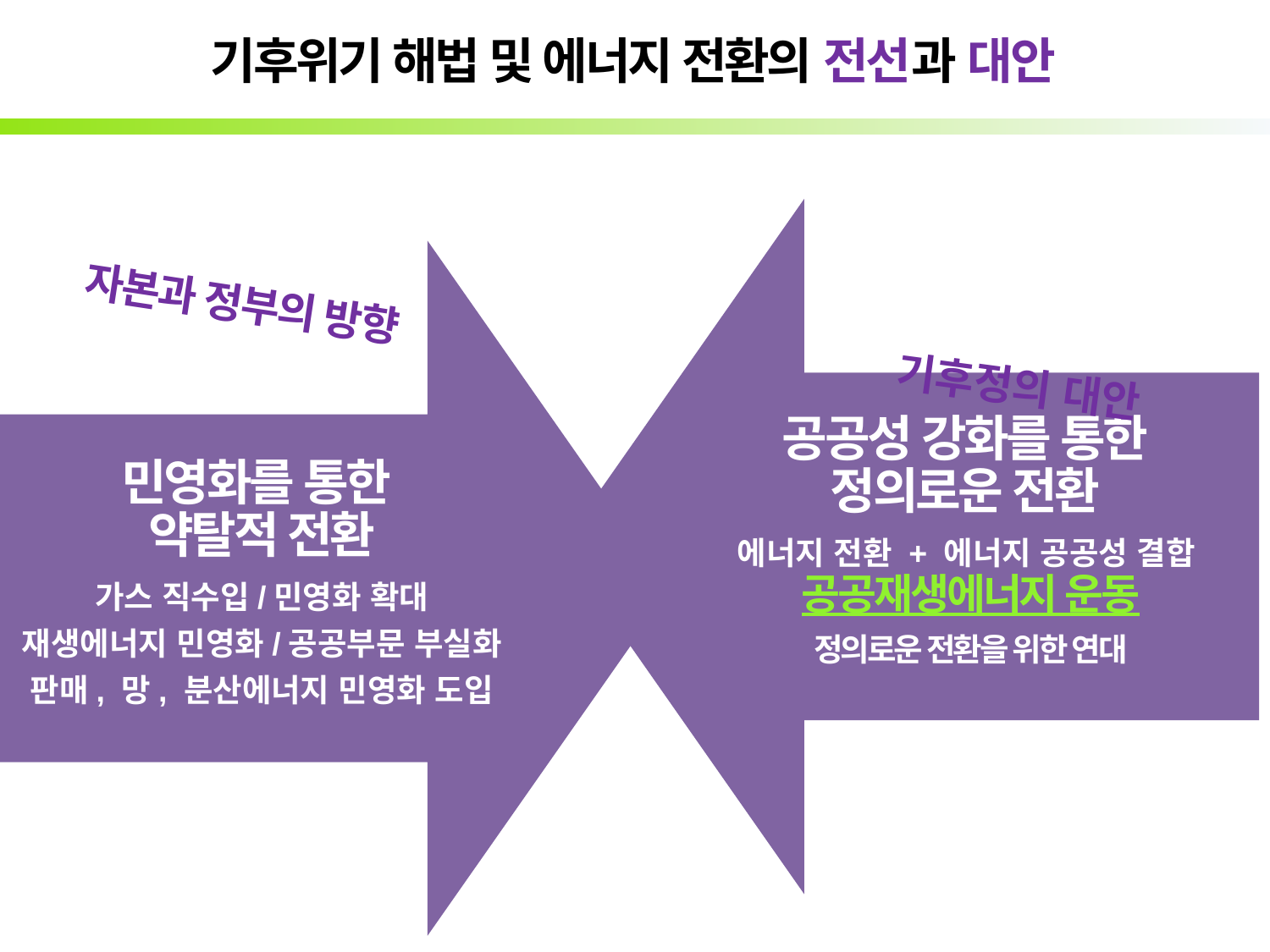

# 기후위기 해법 및 에너지 전환의 전선과 대안

민영화를 통한
약탈적 전환
가스 직수입/민영화 확대
재생에너지 민영화/공공부문 부실화
판매, 망, 분산에너지 민영화 도입

공공성 강화를 통한
정의로운 전환
에너지 전환 + 에너지 공공성 결합
공공재생에너지 운동
정의로운 전환을 위한 연대

자본과 정부의 방향
기후정의 대안